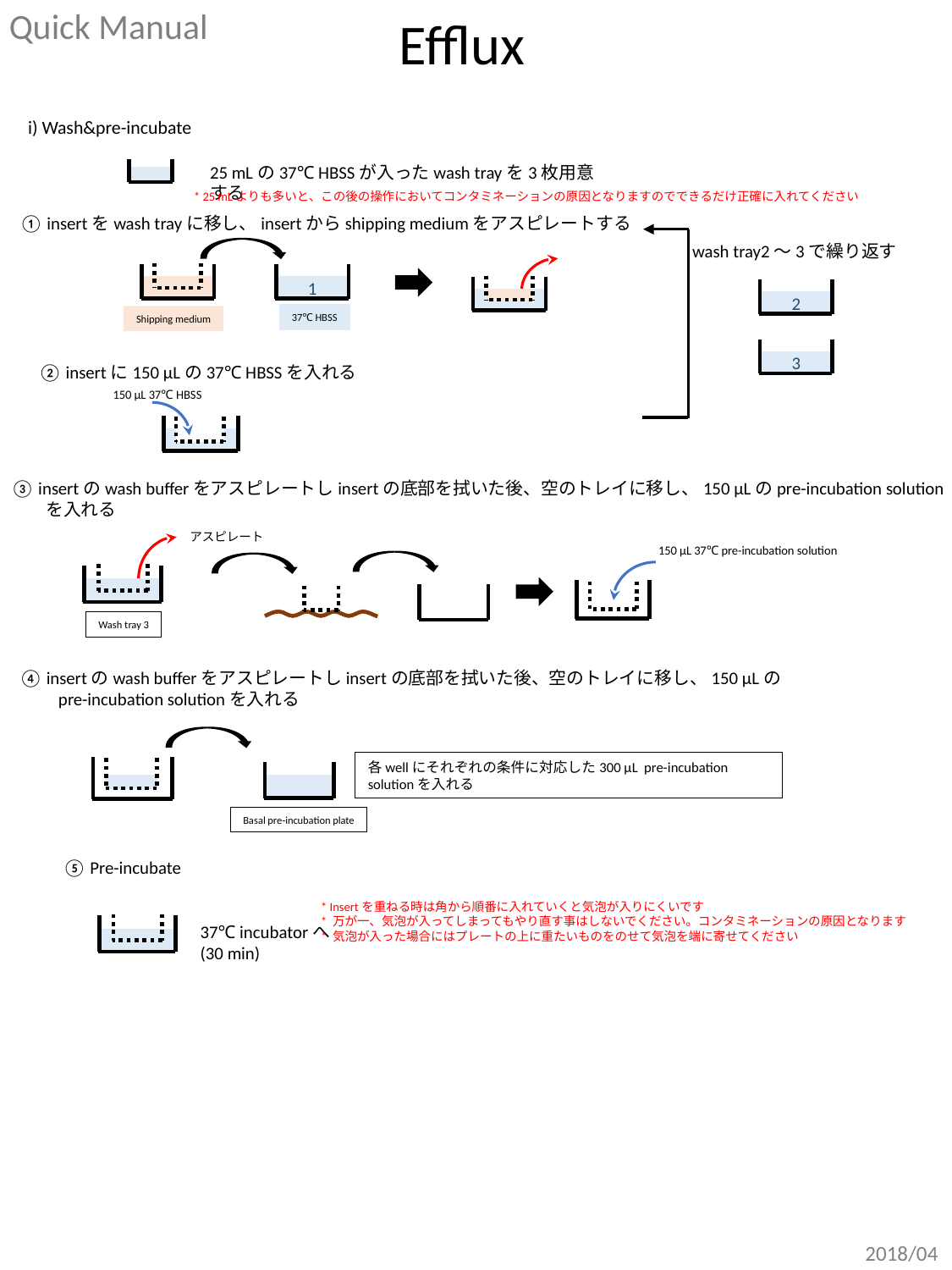

Quick Manual
Efflux
i) Wash&pre-incubate
25 mLの37℃ HBSSが入ったwash trayを3枚用意する

* 25 mLよりも多いと、この後の操作においてコンタミネーションの原因となりますのでできるだけ正確に入れてください
① insertをwash trayに移し、insertからshipping mediumをアスピレートする
wash tray2～3で繰り返す
2
3

Shipping medium
1
37℃ HBSS

② insertに150 μLの37℃ HBSSを入れる
150 μL 37℃ HBSS

③ insertのwash bufferをアスピレートしinsertの底部を拭いた後、空のトレイに移し、150 μLのpre-incubation solution
　　を入れる
 アスピレート
150 μL 37℃ pre-incubation solution

Wash tray 3
④ insertのwash bufferをアスピレートしinsertの底部を拭いた後、空のトレイに移し、150 μLの
　　pre-incubation solutionを入れる

各wellにそれぞれの条件に対応した300 μL  pre-incubation solutionを入れる

Basal pre-incubation plate
⑤ Pre-incubate
* Insertを重ねる時は角から順番に入れていくと気泡が入りにくいです
* 万が一、気泡が入ってしまってもやり直す事はしないでください。コンタミネーションの原因となります
* 気泡が入った場合にはプレートの上に重たいものをのせて気泡を端に寄せてください

37℃ incubatorへ
(30 min)
2018/04